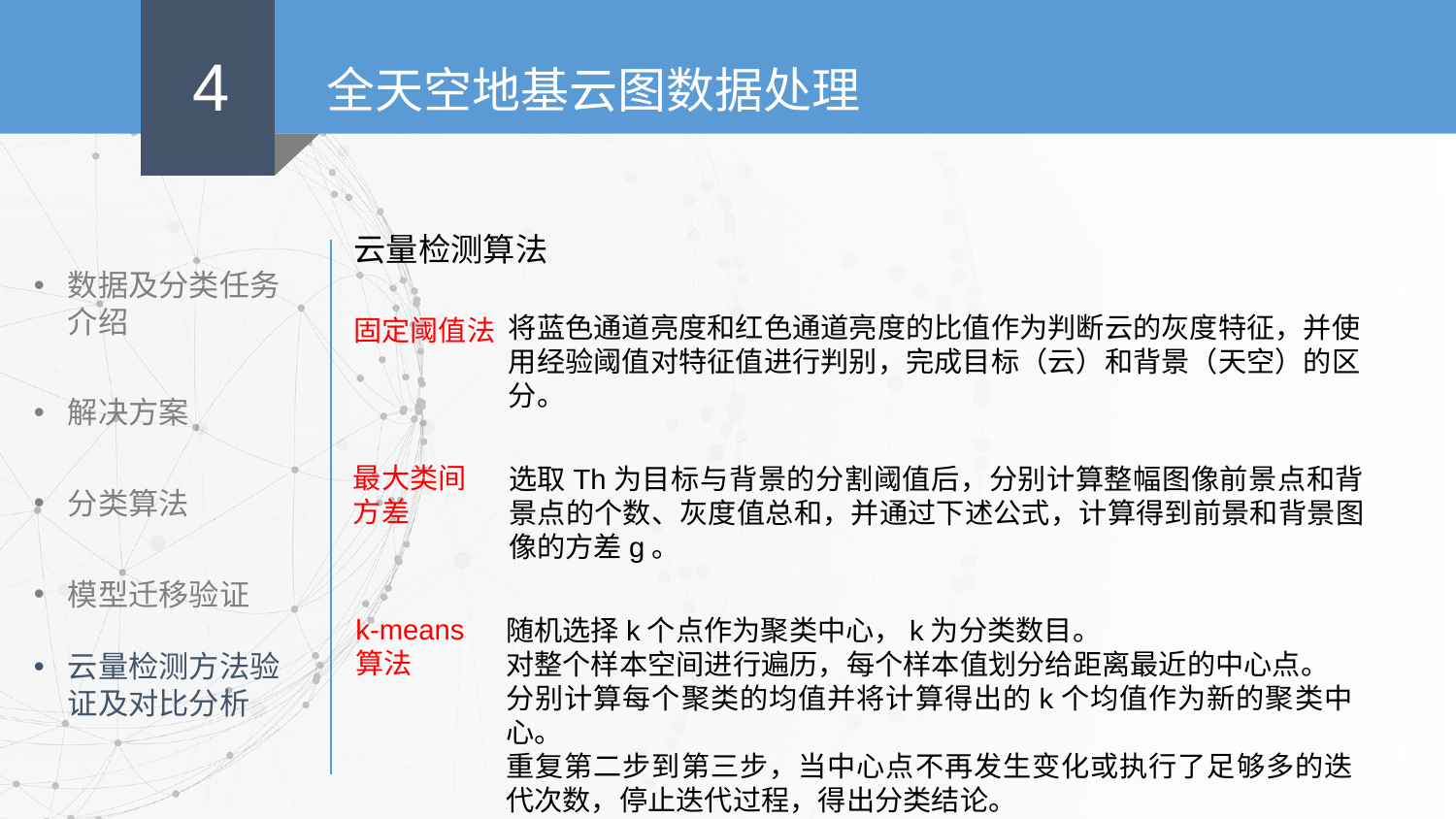

4
全天空地基云图数据处理

云量检测算法
数据及分类任务介绍
解决方案
分类算法
模型迁移验证

云量检测方法验证及对比分析

将蓝色通道亮度和红色通道亮度的比值作为判断云的灰度特征，并使用经验阈值对特征值进行判别，完成目标（云）和背景（天空）的区分。
固定阈值法
最大类间
方差
选取Th为目标与背景的分割阈值后，分别计算整幅图像前景点和背景点的个数、灰度值总和，并通过下述公式，计算得到前景和背景图像的方差g。

k-means算法

随机选择k个点作为聚类中心，k为分类数目。
对整个样本空间进行遍历，每个样本值划分给距离最近的中心点。
分别计算每个聚类的均值并将计算得出的k个均值作为新的聚类中心。
重复第二步到第三步，当中心点不再发生变化或执行了足够多的迭代次数，停止迭代过程，得出分类结论。